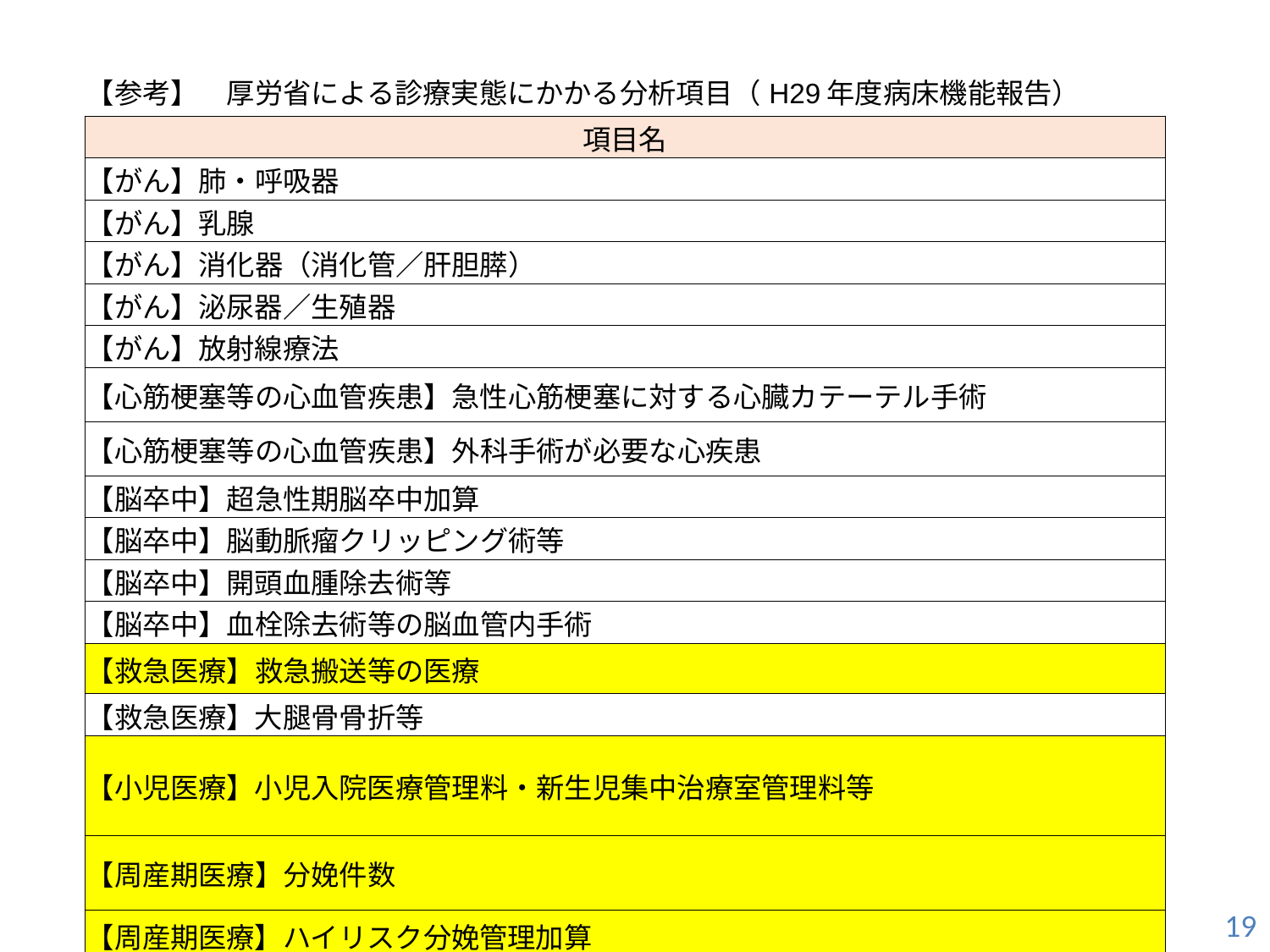

| 【参考】　厚労省による診療実態にかかる分析項目（H29年度病床機能報告） |
| --- |
| 項目名 |
| 【がん】肺・呼吸器 |
| 【がん】乳腺 |
| 【がん】消化器（消化管／肝胆膵） |
| 【がん】泌尿器／生殖器 |
| 【がん】放射線療法 |
| 【心筋梗塞等の心血管疾患】急性心筋梗塞に対する心臓カテーテル手術 |
| 【心筋梗塞等の心血管疾患】外科手術が必要な心疾患 |
| 【脳卒中】超急性期脳卒中加算 |
| 【脳卒中】脳動脈瘤クリッピング術等 |
| 【脳卒中】開頭血腫除去術等 |
| 【脳卒中】血栓除去術等の脳血管内手術 |
| 【救急医療】救急搬送等の医療 |
| 【救急医療】大腿骨骨折等 |
| 【小児医療】小児入院医療管理料・新生児集中治療室管理料等 |
| 【周産期医療】分娩件数 |
| 【周産期医療】ハイリスク分娩管理加算 |
19